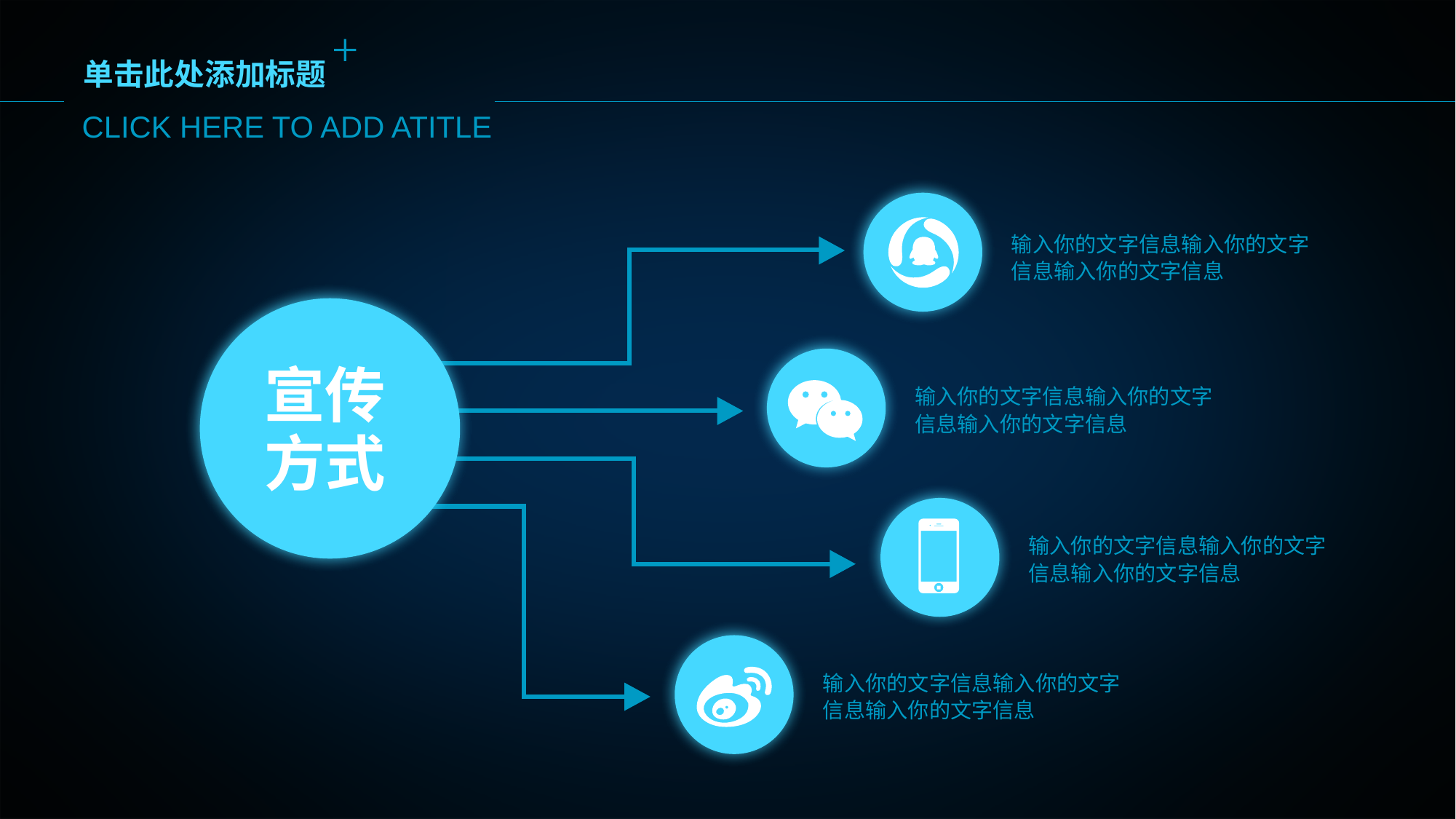

CLICK HERE TO ADD ATITLE
单击此处添加标题

输入你的文字信息输入你的文字信息输入你的文字信息

宣传方式

输入你的文字信息输入你的文字信息输入你的文字信息

输入你的文字信息输入你的文字信息输入你的文字信息

输入你的文字信息输入你的文字信息输入你的文字信息